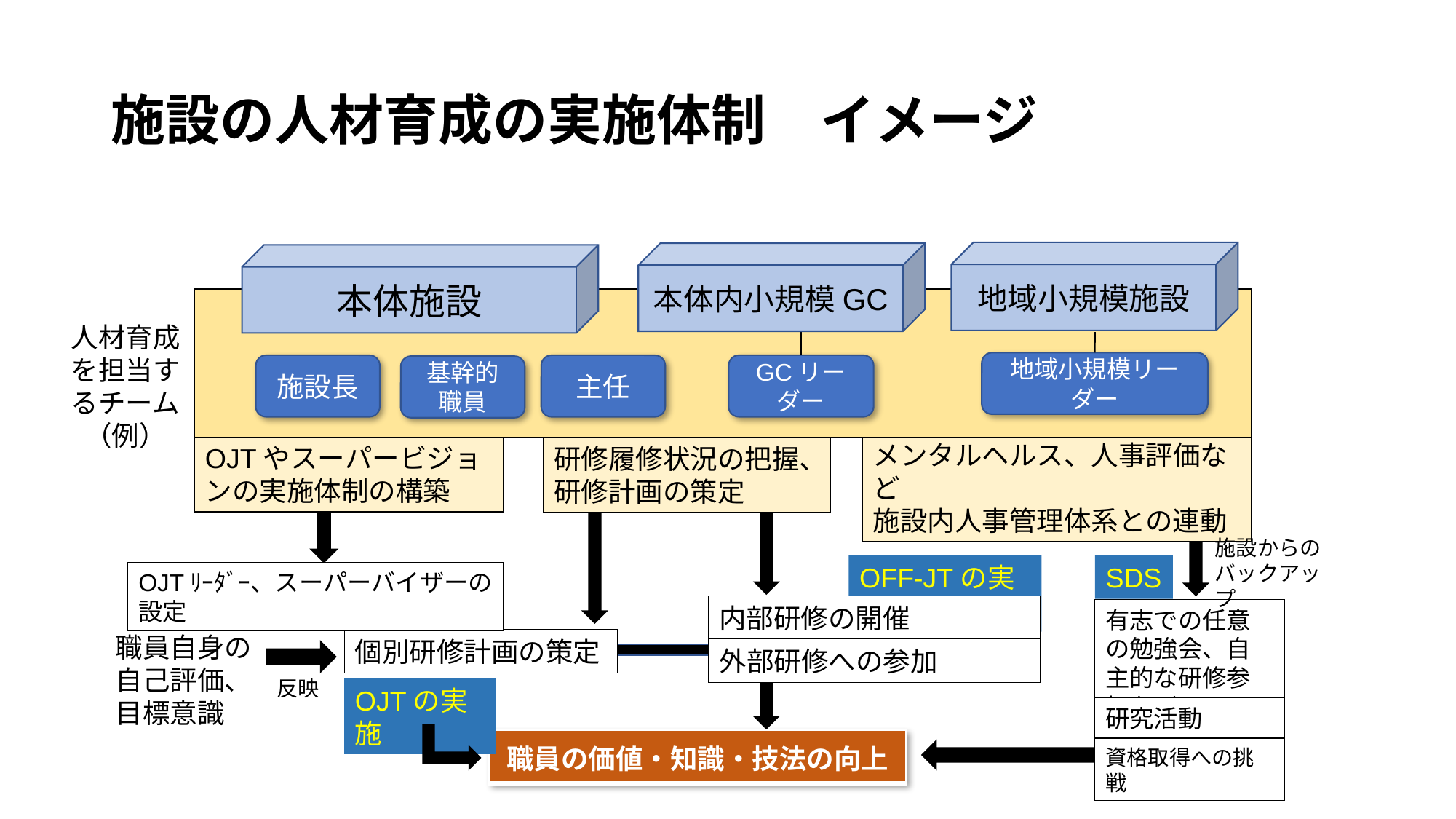

# 施設の人材育成の実施体制　イメージ
地域小規模施設
本体内小規模GC
本体施設

人材育成を担当するチーム（例）
地域小規模リーダー
主任
GCリーダー
施設長
基幹的職員
メンタルヘルス、人事評価など
施設内人事管理体系との連動
OJTやスーパービジョンの実施体制の構築
研修履修状況の把握、研修計画の策定

施設からのバックアップ
OFF-JTの実施
SDS
OJTﾘｰﾀﾞｰ、スーパーバイザーの設定

内部研修の開催
有志での任意の勉強会、自主的な研修参加など
職員自身の自己評価、目標意識
個別研修計画の策定
外部研修への参加

反映

OJTの実施
研究活動

| 職員の価値・知識・技法の向上 |
| --- |
資格取得への挑戦